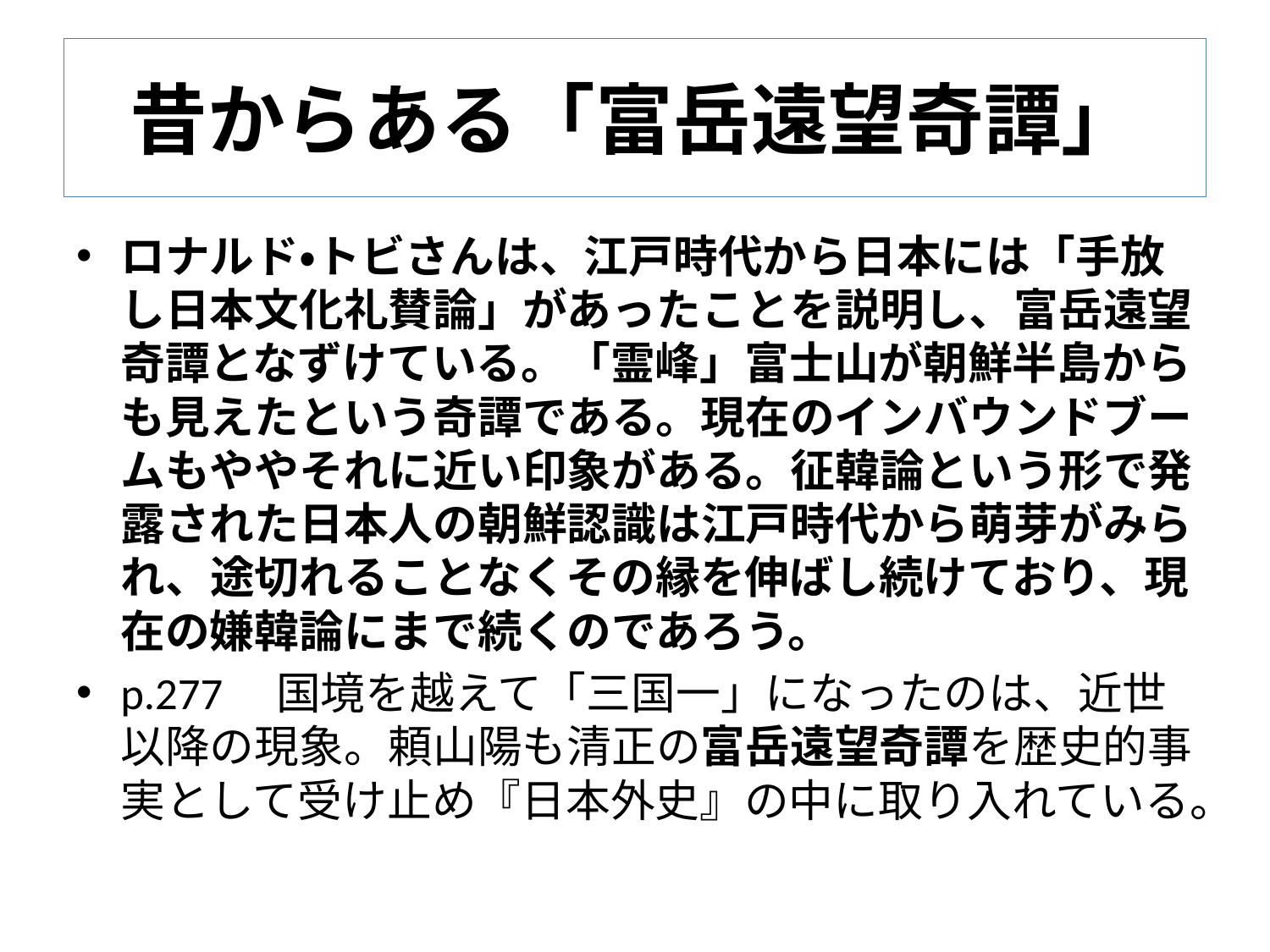

# 昔からある「富岳遠望奇譚」
ロナルド・トビさんは、江戸時代から日本には「手放し日本文化礼賛論」があったことを説明し、富岳遠望奇譚となずけている。「霊峰」富士山が朝鮮半島からも見えたという奇譚である。現在のインバウンドブームもややそれに近い印象がある。征韓論という形で発露された日本人の朝鮮認識は江戸時代から萌芽がみられ、途切れることなくその縁を伸ばし続けており、現在の嫌韓論にまで続くのであろう。
p.277　国境を越えて「三国一」になったのは、近世以降の現象。頼山陽も清正の富岳遠望奇譚を歴史的事実として受け止め『日本外史』の中に取り入れている。